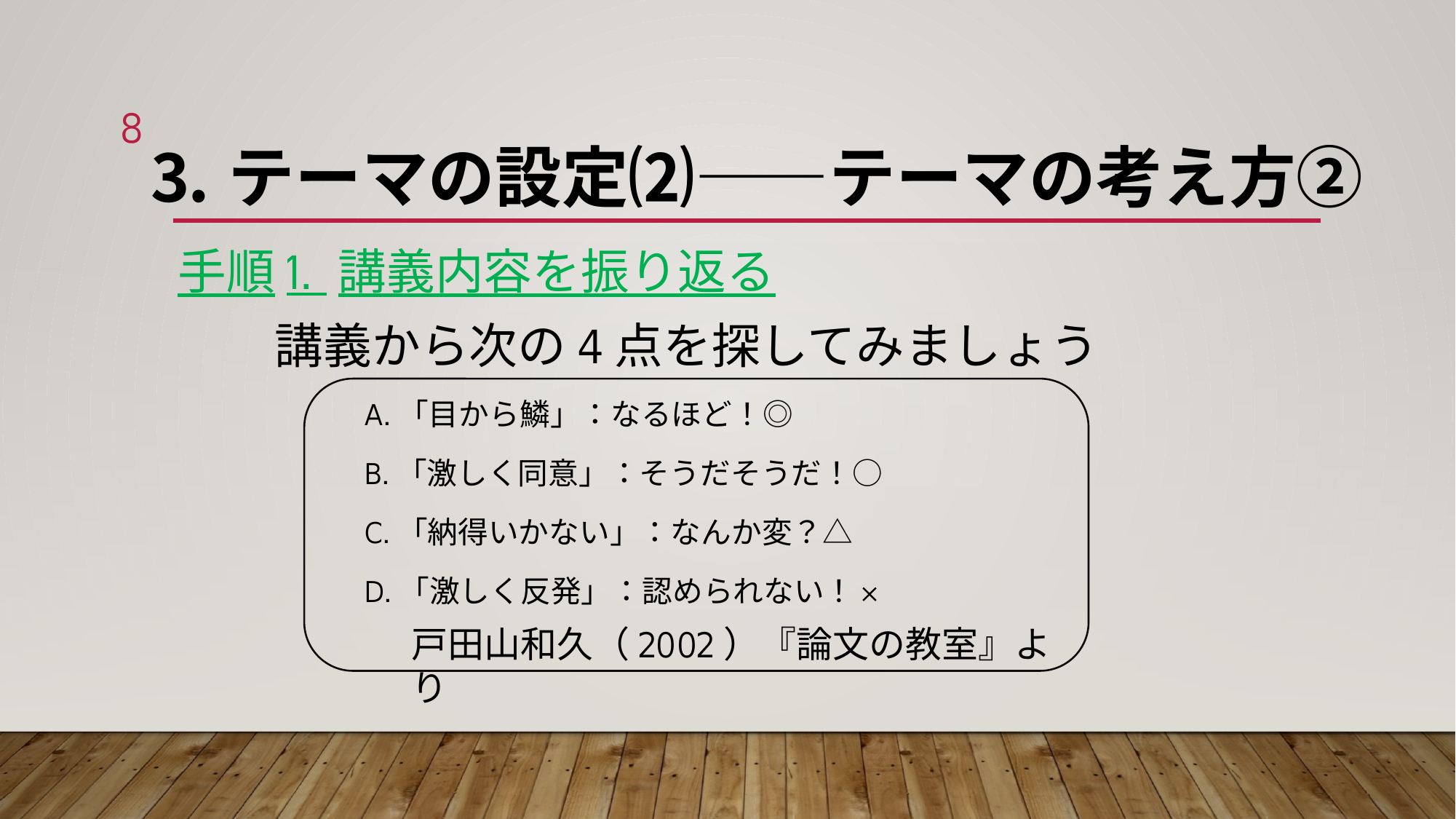

8
⒊テーマの設定⑵——テーマの考え方②
# 手順1. 講義内容を振り返る
講義から次の4点を探してみましょう
　　　　　　A.「目から鱗」：なるほど！◎
　　　　　　B.「激しく同意」：そうだそうだ！○
　　　　　　C.「納得いかない」：なんか変？△
　　　　　　D.「激しく反発」：認められない！×

戸田山和久（2002）『論文の教室』より